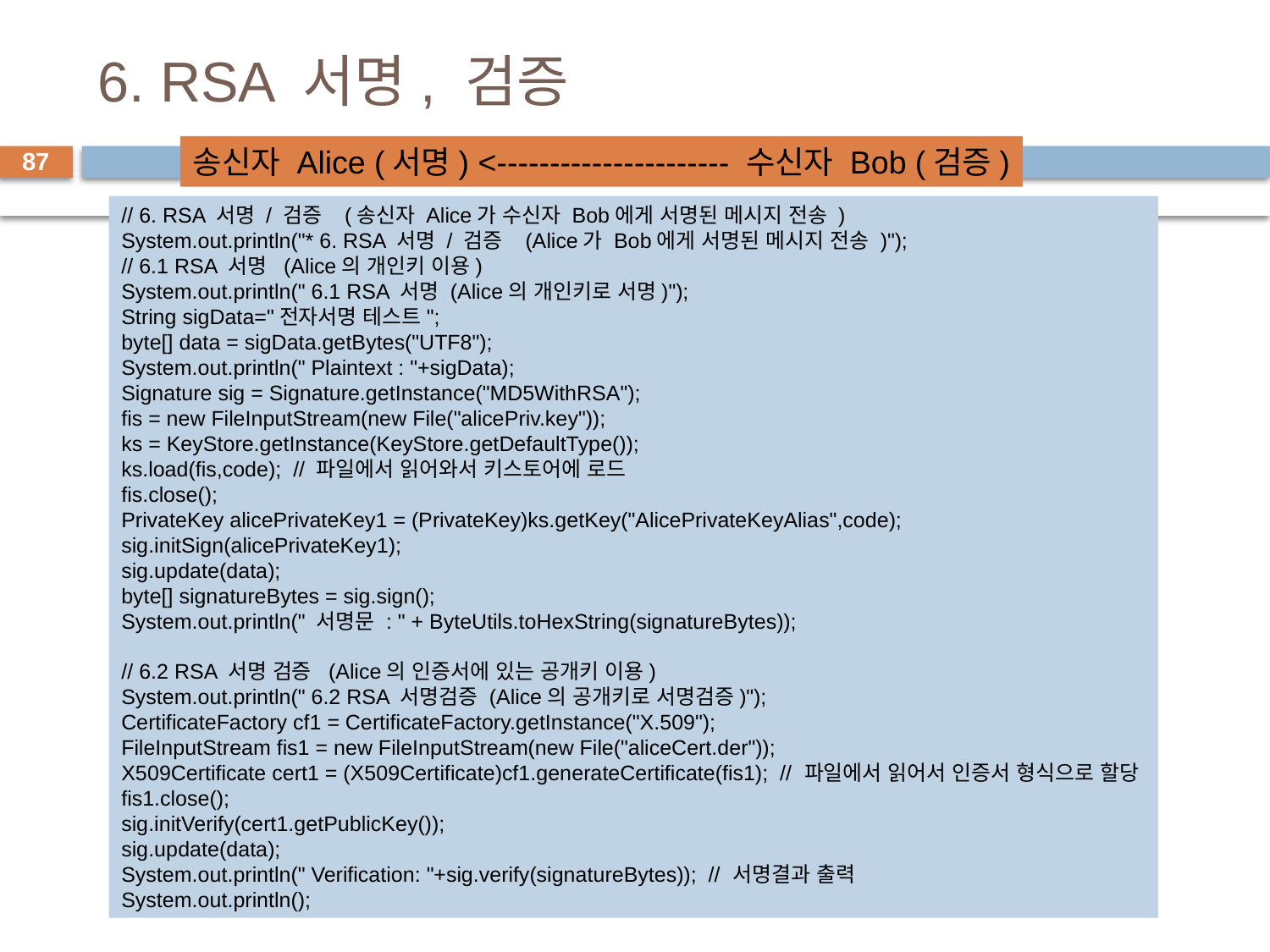

# 6. RSA 서명, 검증
송신자 Alice (서명) <---------------------- 수신자 Bob (검증)
87
// 6. RSA 서명 / 검증   (송신자 Alice가 수신자 Bob에게 서명된 메시지 전송 )
System.out.println("* 6. RSA 서명 / 검증   (Alice가 Bob에게 서명된 메시지 전송 )");
// 6.1 RSA 서명  (Alice의 개인키 이용)
System.out.println(" 6.1 RSA 서명 (Alice의 개인키로 서명)");
String sigData="전자서명 테스트";
byte[] data = sigData.getBytes("UTF8");
System.out.println(" Plaintext : "+sigData);
Signature sig = Signature.getInstance("MD5WithRSA");
fis = new FileInputStream(new File("alicePriv.key"));
ks = KeyStore.getInstance(KeyStore.getDefaultType());
ks.load(fis,code);  // 파일에서 읽어와서 키스토어에 로드
fis.close();
PrivateKey alicePrivateKey1 = (PrivateKey)ks.getKey("AlicePrivateKeyAlias",code);
sig.initSign(alicePrivateKey1);
sig.update(data);
byte[] signatureBytes = sig.sign();
System.out.println(" 서명문 : " + ByteUtils.toHexString(signatureBytes));

// 6.2 RSA 서명 검증  (Alice의 인증서에 있는 공개키 이용)
System.out.println(" 6.2 RSA 서명검증 (Alice의 공개키로 서명검증)");
CertificateFactory cf1 = CertificateFactory.getInstance("X.509");
FileInputStream fis1 = new FileInputStream(new File("aliceCert.der"));
X509Certificate cert1 = (X509Certificate)cf1.generateCertificate(fis1);  // 파일에서 읽어서 인증서 형식으로 할당
fis1.close();
sig.initVerify(cert1.getPublicKey());
sig.update(data);
System.out.println(" Verification: "+sig.verify(signatureBytes));  // 서명결과 출력
System.out.println();